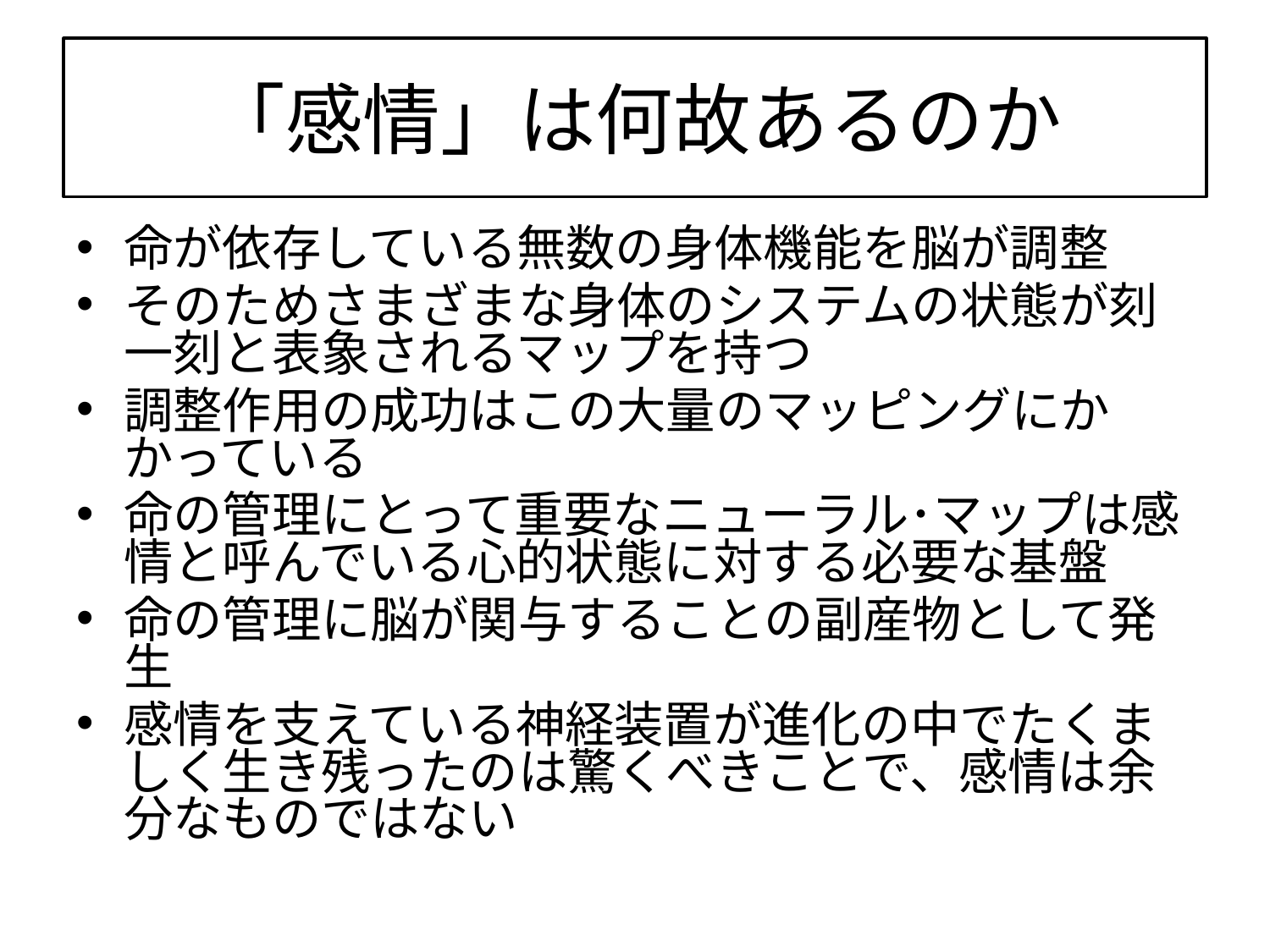

# 「感情」は何故あるのか
命が依存している無数の身体機能を脳が調整
そのためさまざまな身体のシステムの状態が刻一刻と表象されるマップを持つ
調整作用の成功はこの大量のマッピングにかかっている
命の管理にとって重要なニューラル･マップは感情と呼んでいる心的状態に対する必要な基盤
命の管理に脳が関与することの副産物として発生
感情を支えている神経装置が進化の中でたくましく生き残ったのは驚くべきことで、感情は余分なものではない